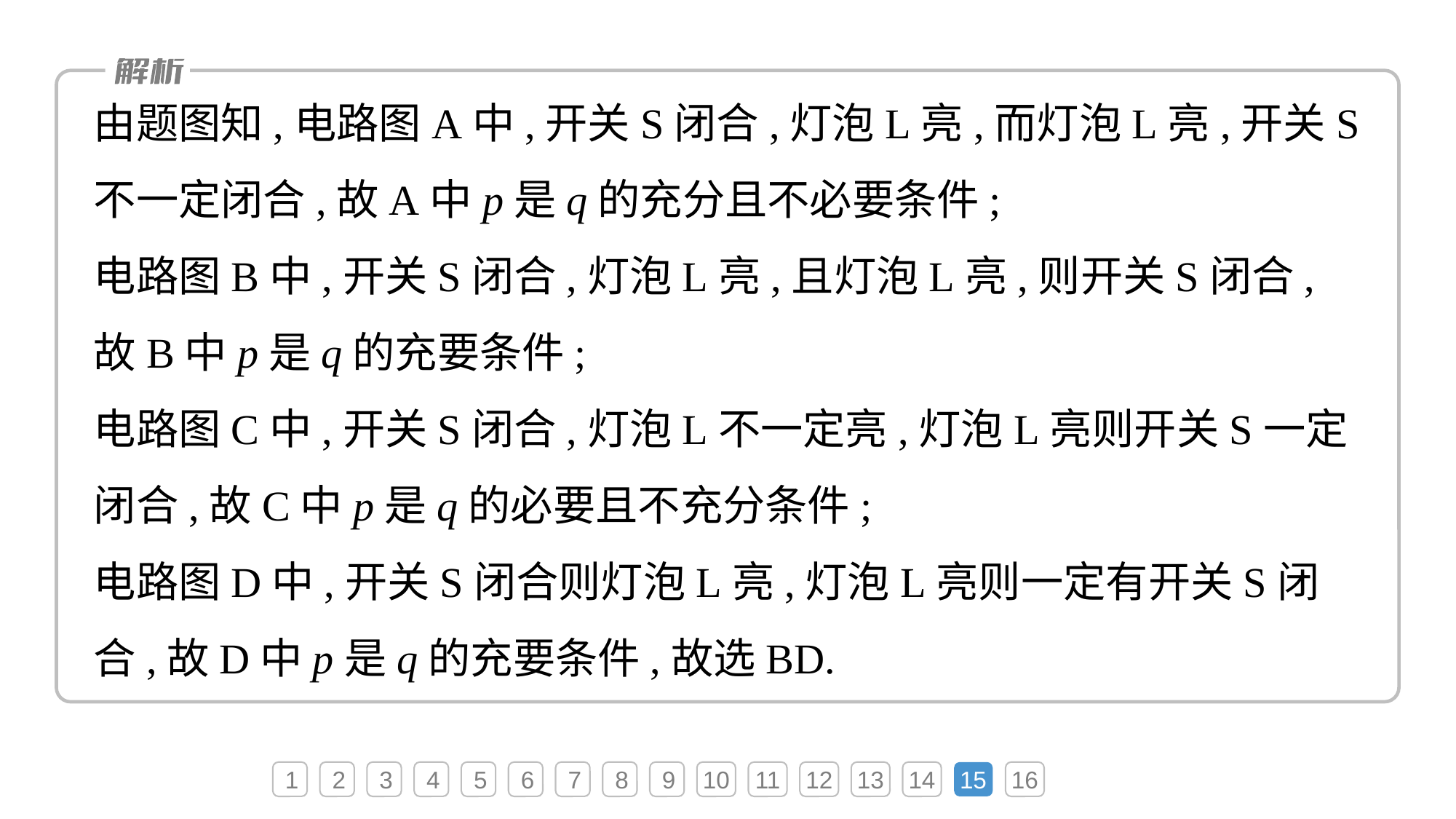

由题图知,电路图A中,开关S闭合,灯泡L亮,而灯泡L亮,开关S不一定闭合,故A中p是q的充分且不必要条件;
电路图B中,开关S闭合,灯泡L亮,且灯泡L亮,则开关S闭合,故B中p是q的充要条件;
电路图C中,开关S闭合,灯泡L不一定亮,灯泡L亮则开关S一定闭合,故C中p是q的必要且不充分条件;
电路图D中,开关S闭合则灯泡L亮,灯泡L亮则一定有开关S闭合,故D中p是q的充要条件,故选BD.
1
2
3
4
5
6
7
8
9
10
11
12
13
14
15
16